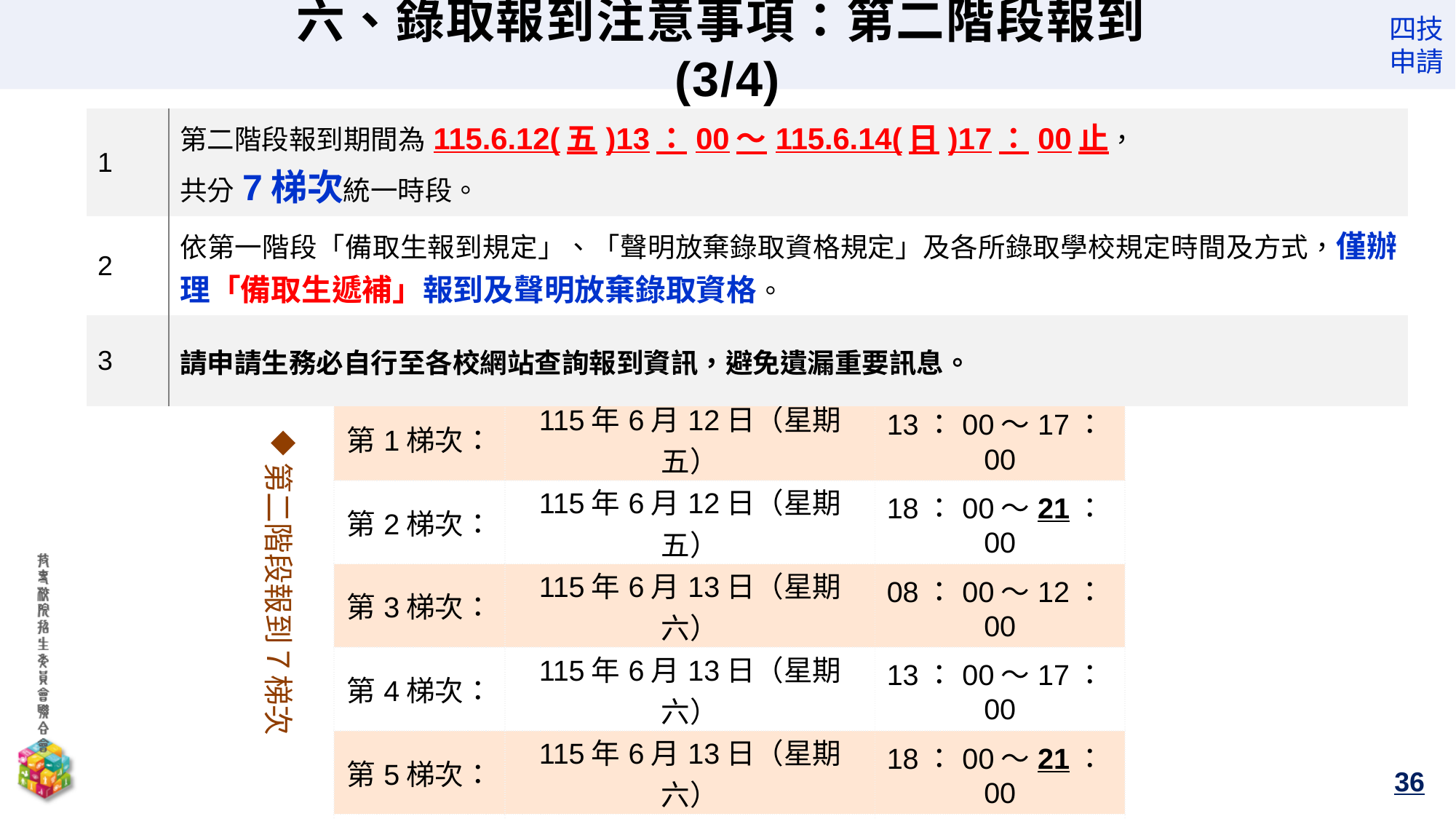

六、錄取報到注意事項：第二階段報到(3/4)
| 1 | 第二階段報到期間為115.6.12(五)13：00〜115.6.14(日)17：00止， 共分7梯次統一時段。 |
| --- | --- |
| 2 | 依第一階段「備取生報到規定」、「聲明放棄錄取資格規定」及各所錄取學校規定時間及方式，僅辦理「備取生遞補」報到及聲明放棄錄取資格。 |
| 3 | 請申請生務必自行至各校網站查詢報到資訊，避免遺漏重要訊息。 |
| 第1梯次： | 115年6月12日（星期五） | 13：00〜17：00 |
| --- | --- | --- |
| 第2梯次： | 115年6月12日（星期五） | 18：00〜21：00 |
| 第3梯次： | 115年6月13日（星期六） | 08：00〜12：00 |
| 第4梯次： | 115年6月13日（星期六） | 13：00〜17：00 |
| 第5梯次： | 115年6月13日（星期六） | 18：00〜21：00 |
| 第6梯次： | 115年6月14日（星期日） | 08：00〜12：00 |
| 第7梯次： | 115年6月14日（星期日） | 13：00〜17：00 |
第二階段報到７梯次

36